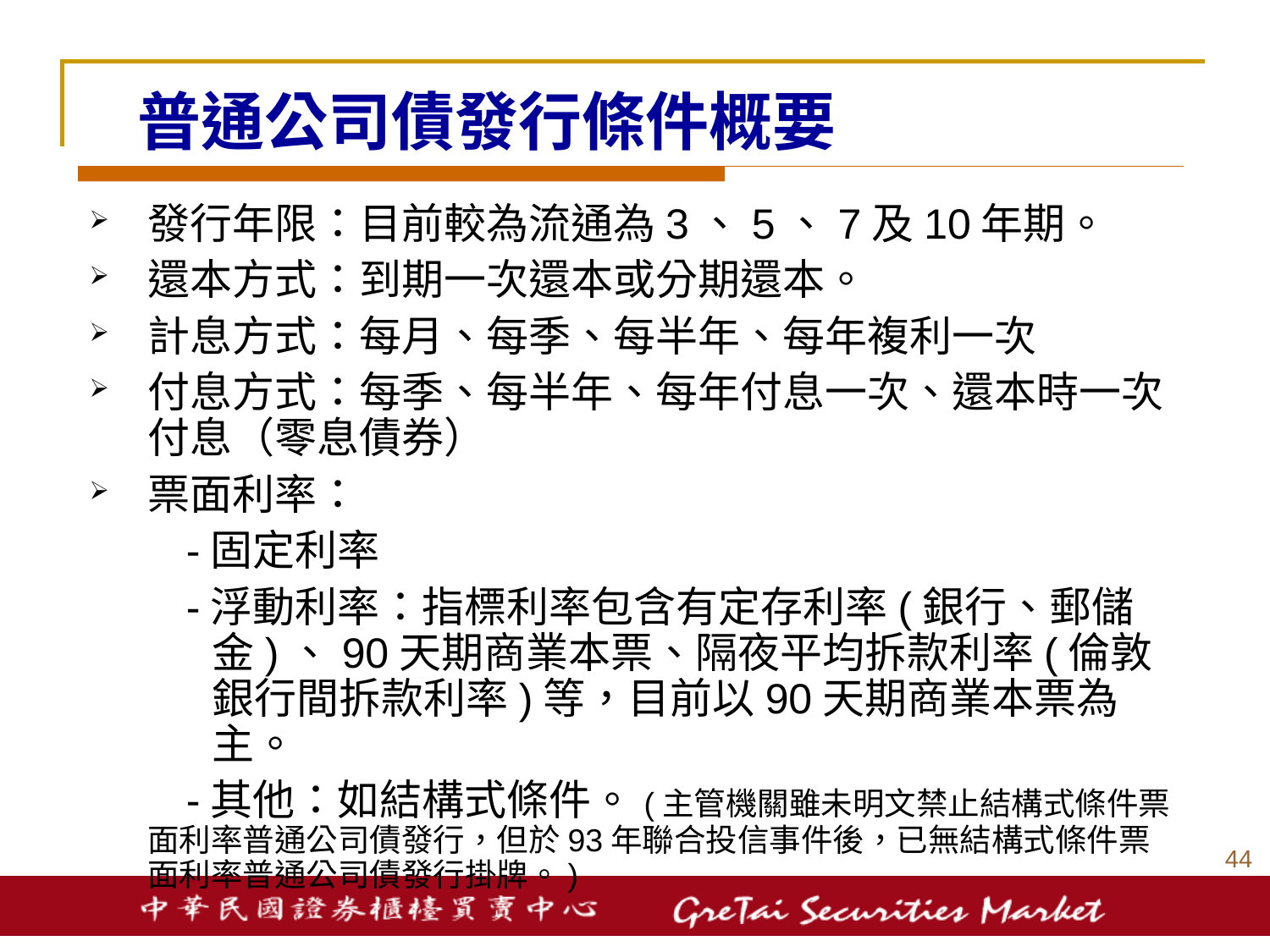

普通公司債發行條件概要

發行年限：目前較為流通為3、5、7及10年期。
還本方式：到期一次還本或分期還本。
計息方式：每月、每季、每半年、每年複利一次
付息方式：每季、每半年、每年付息一次、還本時一次付息（零息債券）
票面利率：
	-固定利率
-浮動利率：指標利率包含有定存利率(銀行、郵儲金)、90天期商業本票、隔夜平均拆款利率(倫敦銀行間拆款利率)等，目前以90天期商業本票為主。
-其他：如結構式條件。(主管機關雖未明文禁止結構式條件票面利率普通公司債發行，但於93年聯合投信事件後，已無結構式條件票面利率普通公司債發行掛牌。)

44